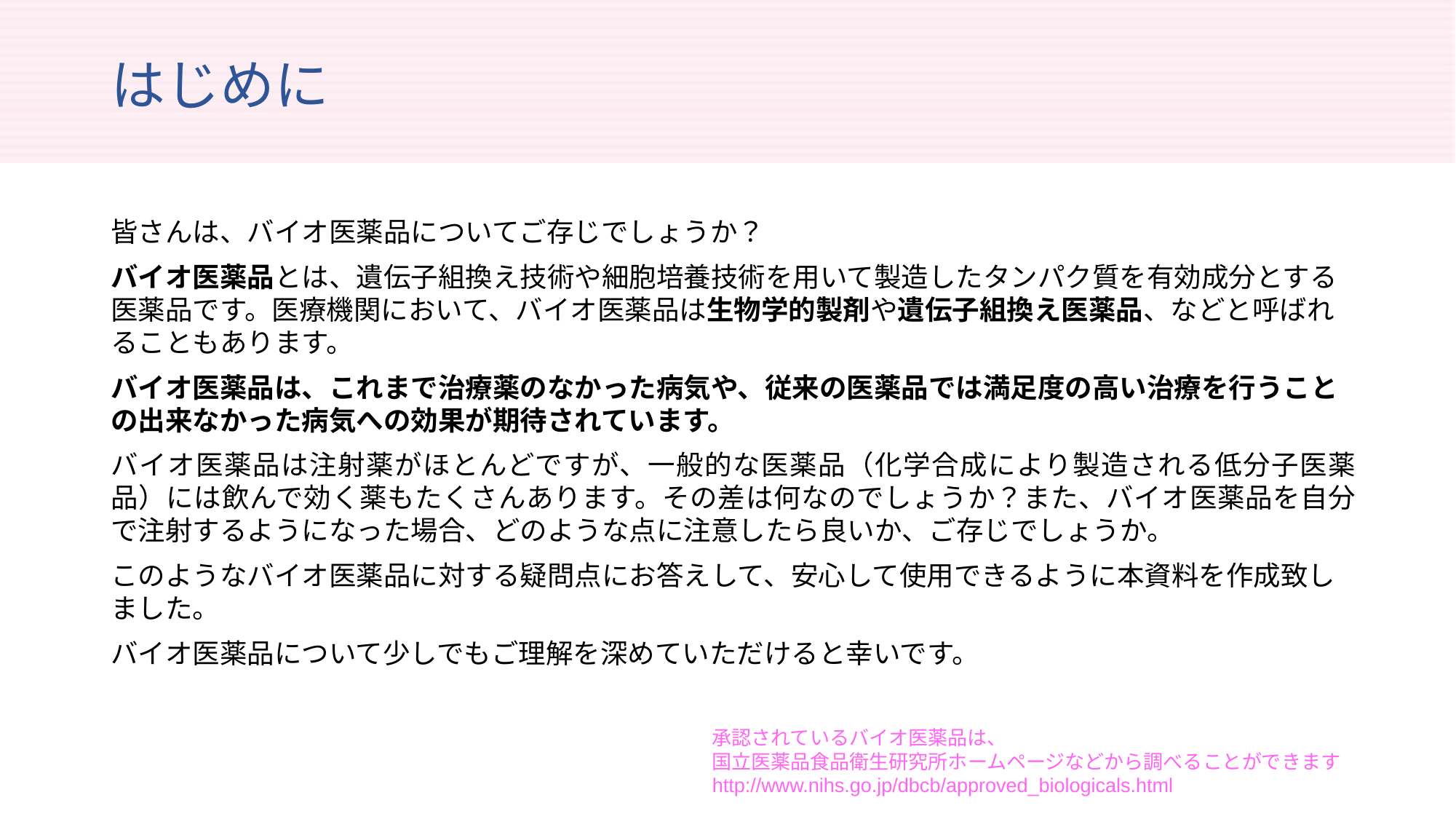

# はじめに
皆さんは、バイオ医薬品についてご存じでしょうか？
バイオ医薬品とは、遺伝子組換え技術や細胞培養技術を用いて製造したタンパク質を有効成分とする医薬品です。医療機関において、バイオ医薬品は生物学的製剤や遺伝子組換え医薬品、などと呼ばれることもあります。
バイオ医薬品は、これまで治療薬のなかった病気や、従来の医薬品では満足度の高い治療を行うことの出来なかった病気への効果が期待されています。
バイオ医薬品は注射薬がほとんどですが、一般的な医薬品（化学合成により製造される低分子医薬品）には飲んで効く薬もたくさんあります。その差は何なのでしょうか？また、バイオ医薬品を自分で注射するようになった場合、どのような点に注意したら良いか、ご存じでしょうか。
このようなバイオ医薬品に対する疑問点にお答えして、安心して使用できるように本資料を作成致しました。
バイオ医薬品について少しでもご理解を深めていただけると幸いです。
承認されているバイオ医薬品は、
国立医薬品食品衛生研究所ホームページなどから調べることができます
http://www.nihs.go.jp/dbcb/approved_biologicals.html